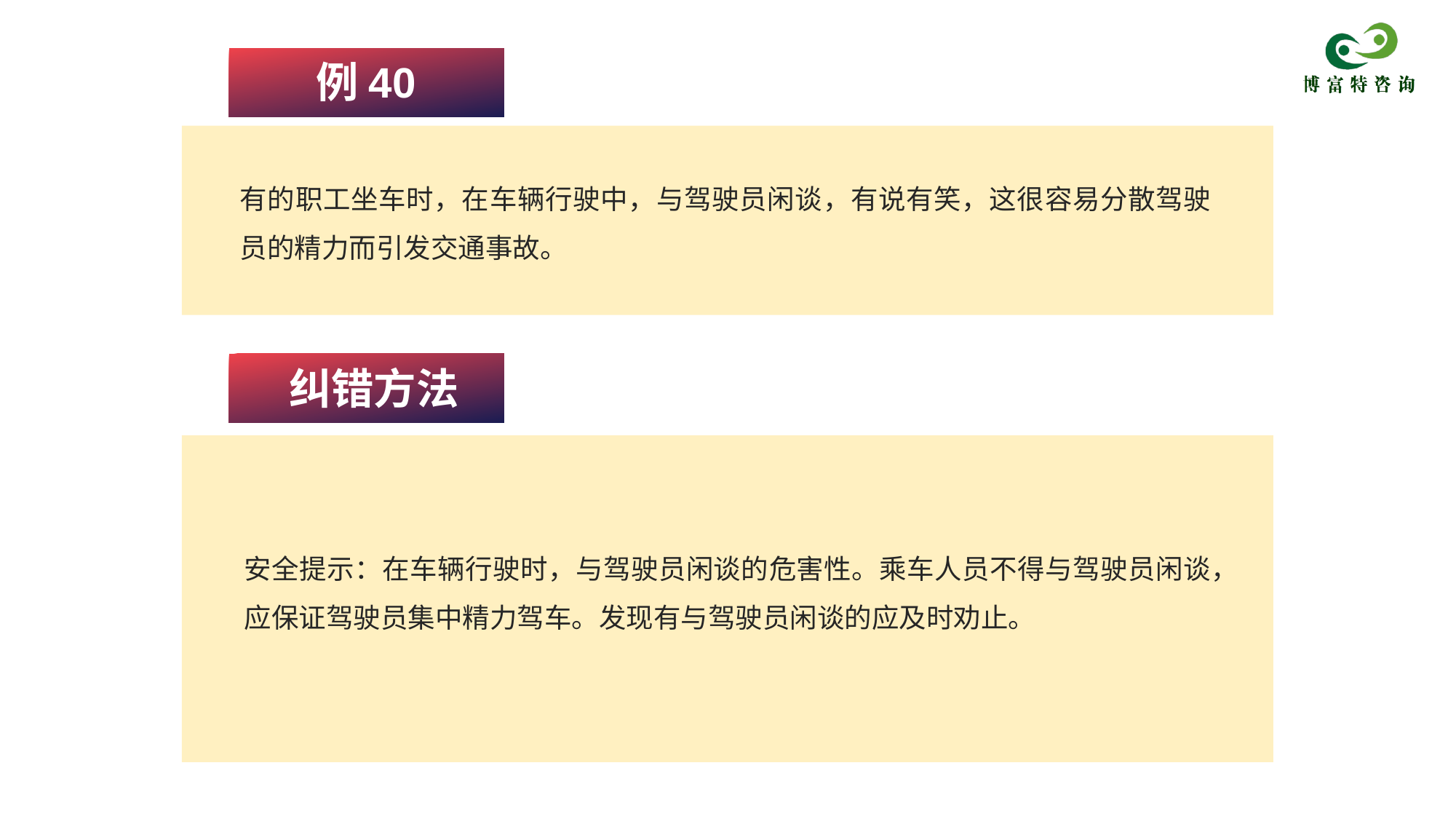

例40

有的职工坐车时，在车辆行驶中，与驾驶员闲谈，有说有笑，这很容易分散驾驶员的精力而引发交通事故。

纠错方法

安全提示：在车辆行驶时，与驾驶员闲谈的危害性。乘车人员不得与驾驶员闲谈，应保证驾驶员集中精力驾车。发现有与驾驶员闲谈的应及时劝止。